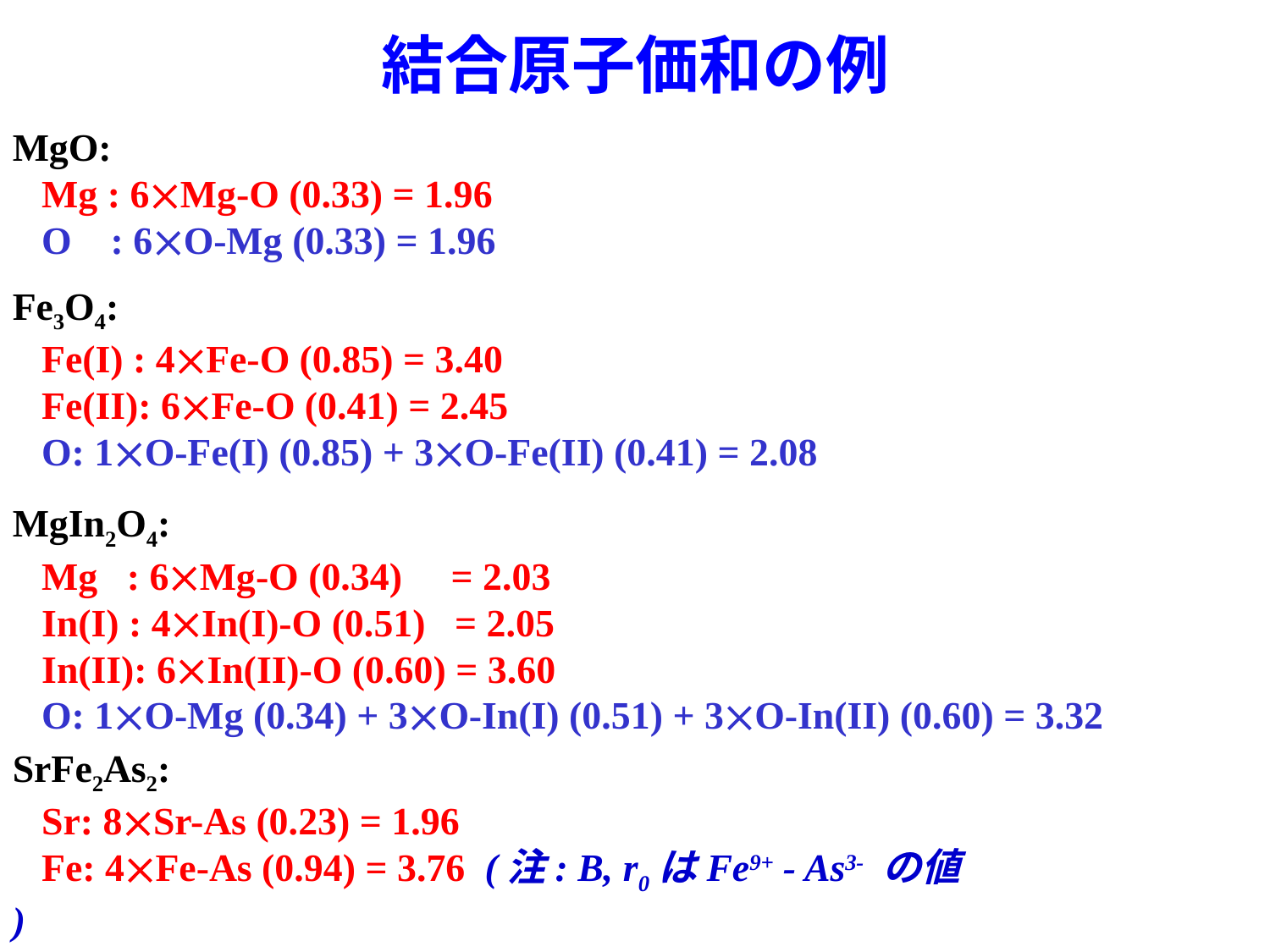

# 結合原子価和の例
MgO:
   Mg : 6×Mg-O (0.33) = 1.96
   O    : 6×O-Mg (0.33) = 1.96
Fe3O4:
   Fe(I) : 4×Fe-O (0.85) = 3.40
   Fe(II): 6×Fe-O (0.41) = 2.45
   O: 1×O-Fe(I) (0.85) + 3×O-Fe(II) (0.41) = 2.08
MgIn2O4:
   Mg   : 6×Mg-O (0.34)     = 2.03
   In(I) : 4×In(I)-O (0.51)   = 2.05
   In(II): 6×In(II)-O (0.60) = 3.60
   O: 1×O-Mg (0.34) + 3×O-In(I) (0.51) + 3×O-In(II) (0.60) = 3.32
SrFe2As2:
   Sr: 8×Sr-As (0.23) = 1.96
   Fe: 4×Fe-As (0.94) = 3.76  (注: B, r0はFe9+ - As3- の値 )
   As: 4×As-Sr  (0.26) + 4×As-Fe  (0.94) = 4.73